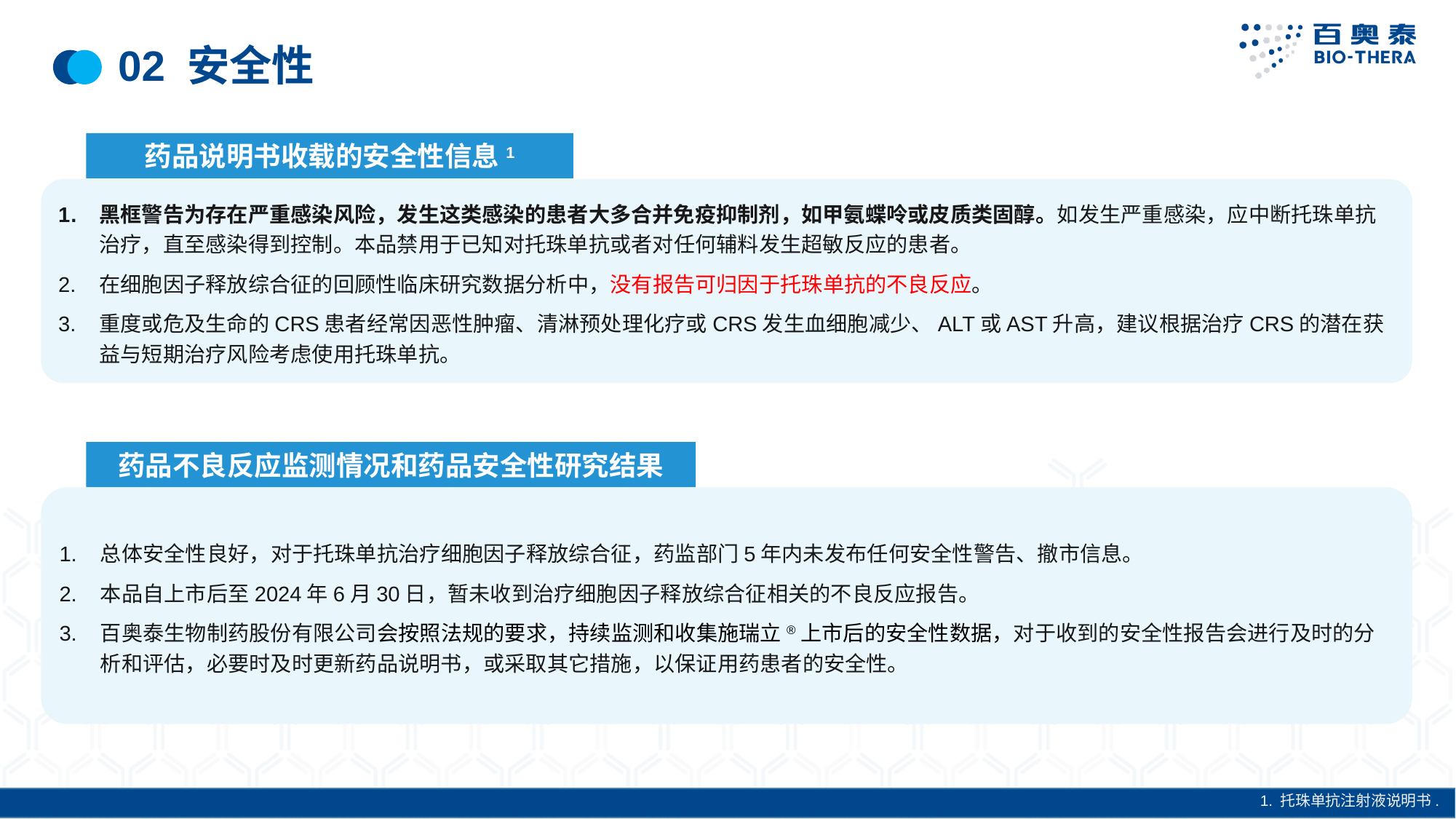

# 02 安全性
药品说明书收载的安全性信息1
黑框警告为存在严重感染风险，发生这类感染的患者大多合并免疫抑制剂，如甲氨蝶呤或皮质类固醇。如发生严重感染，应中断托珠单抗治疗，直至感染得到控制。本品禁用于已知对托珠单抗或者对任何辅料发生超敏反应的患者。
在细胞因子释放综合征的回顾性临床研究数据分析中，没有报告可归因于托珠单抗的不良反应。
重度或危及生命的CRS患者经常因恶性肿瘤、清淋预处理化疗或CRS发生血细胞减少、ALT或AST升高，建议根据治疗CRS的潜在获益与短期治疗风险考虑使用托珠单抗。
药品不良反应监测情况和药品安全性研究结果
总体安全性良好，对于托珠单抗治疗细胞因子释放综合征，药监部门5年内未发布任何安全性警告、撤市信息。
本品自上市后至2024年6月30日，暂未收到治疗细胞因子释放综合征相关的不良反应报告。
百奥泰生物制药股份有限公司会按照法规的要求，持续监测和收集施瑞立®上市后的安全性数据，对于收到的安全性报告会进行及时的分析和评估，必要时及时更新药品说明书，或采取其它措施，以保证用药患者的安全性。
 1. 托珠单抗注射液说明书.